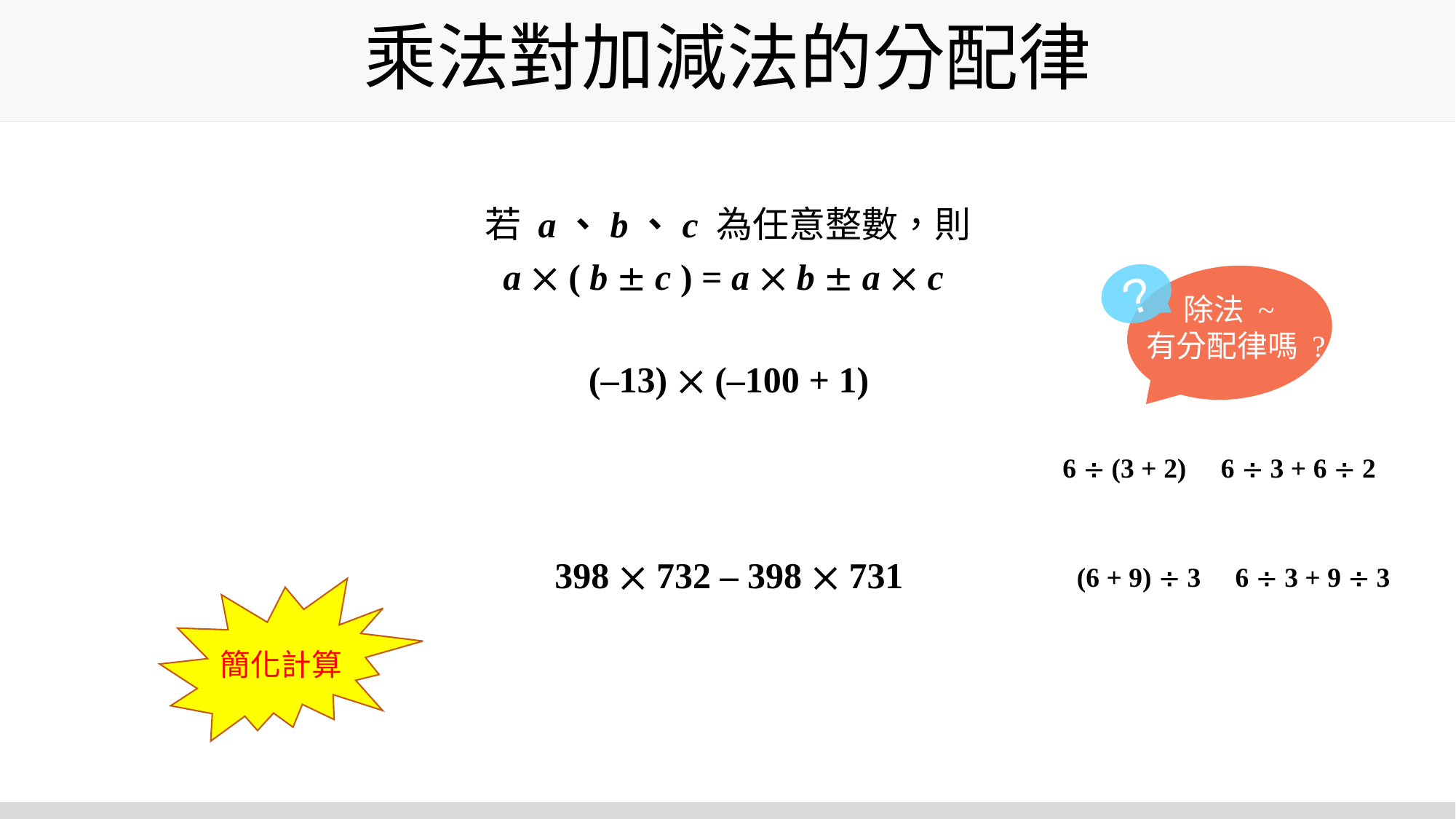

# 乘法對加減法的分配律
若 a、b、c 為任意整數，則
a × ( b ± c ) = a × b ± a × c
?

除法 ~
有分配律嗎 ?
(–13) × (–100 + 1)
6 ÷ (3 + 2)     6 ÷ 3 + 6 ÷ 2
398 × 732 – 398 × 731
(6 + 9) ÷ 3     6 ÷ 3 + 9 ÷ 3

簡化計算